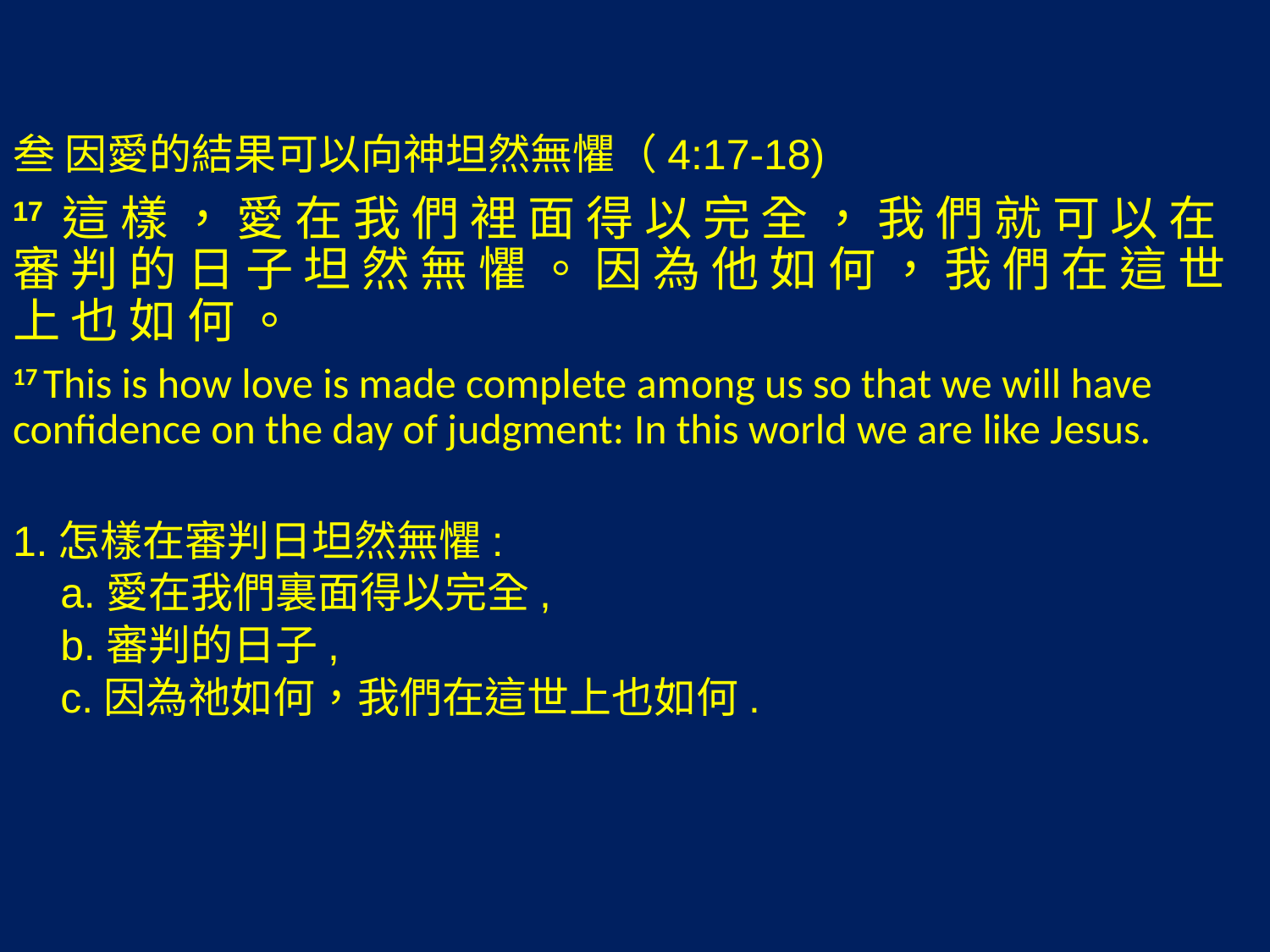

叁 因愛的結果可以向神坦然無懼（4:17-18)
17 這 樣 ， 愛 在 我 們 裡 面 得 以 完 全 ， 我 們 就 可 以 在 審 判 的 日 子 坦 然 無 懼 。 因 為 他 如 何 ， 我 們 在 這 世 上 也 如 何 。
17 This is how love is made complete among us so that we will have confidence on the day of judgment: In this world we are like Jesus.

1.怎樣在審判日坦然無懼:
a.愛在我們裏面得以完全,
b.審判的日子,
c.因為祂如何，我們在這世上也如何.